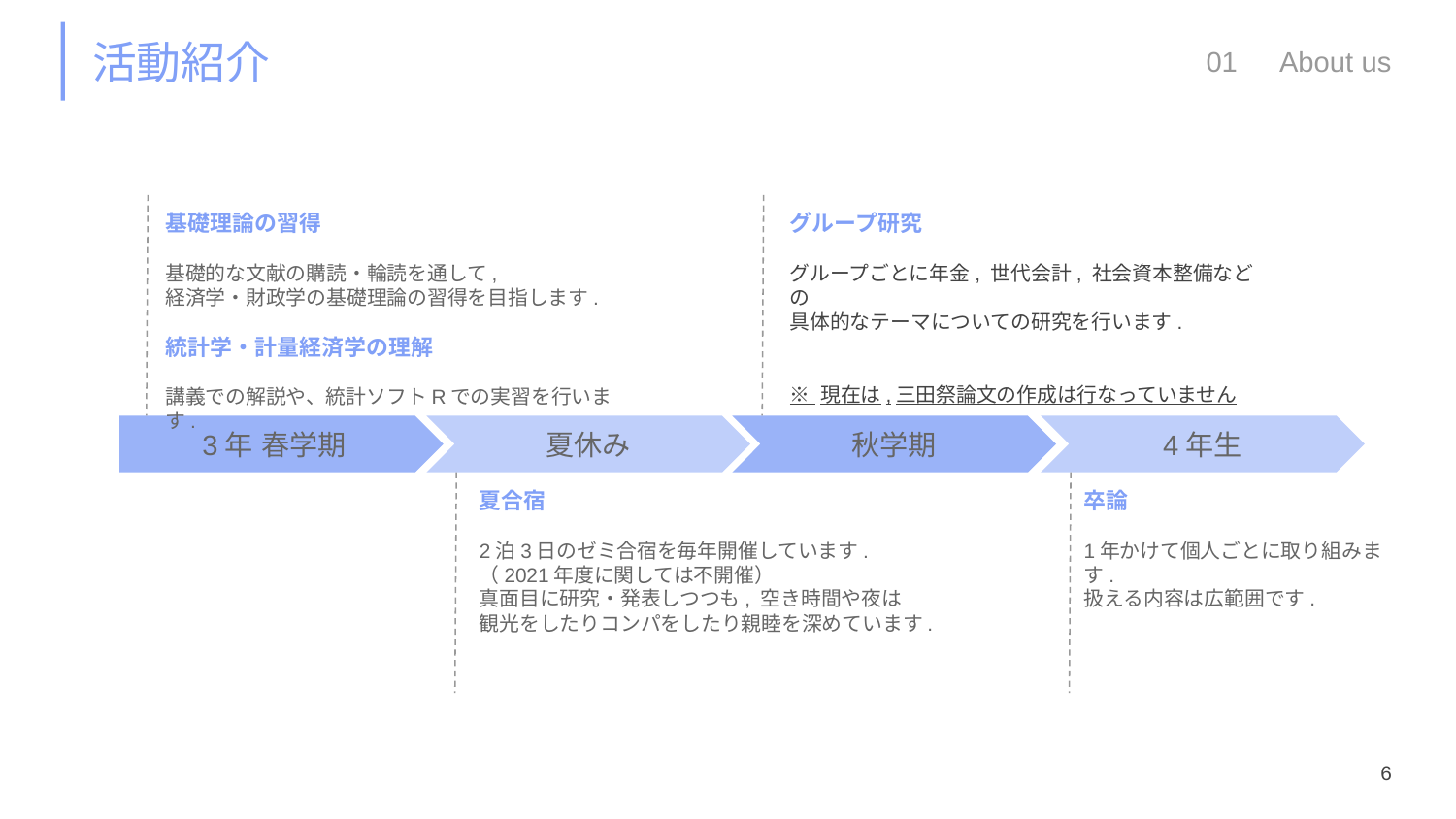

# 活動紹介
01　About us
基礎理論の習得

基礎的な文献の購読・輪読を通して,
経済学・財政学の基礎理論の習得を目指します.

統計学・計量経済学の理解

講義での解説や、統計ソフトRでの実習を行います.
グループ研究

グループごとに年金, 世代会計, 社会資本整備などの
具体的なテーマについての研究を行います.
※ 現在は,三田祭論文の作成は行なっていません

3年 春学期
夏休み
秋学期
4年生
夏合宿

2泊3日のゼミ合宿を毎年開催しています.
（2021年度に関しては不開催）
真面目に研究・発表しつつも, 空き時間や夜は
観光をしたりコンパをしたり親睦を深めています.

卒論

1年かけて個人ごとに取り組みます.
扱える内容は広範囲です.
6